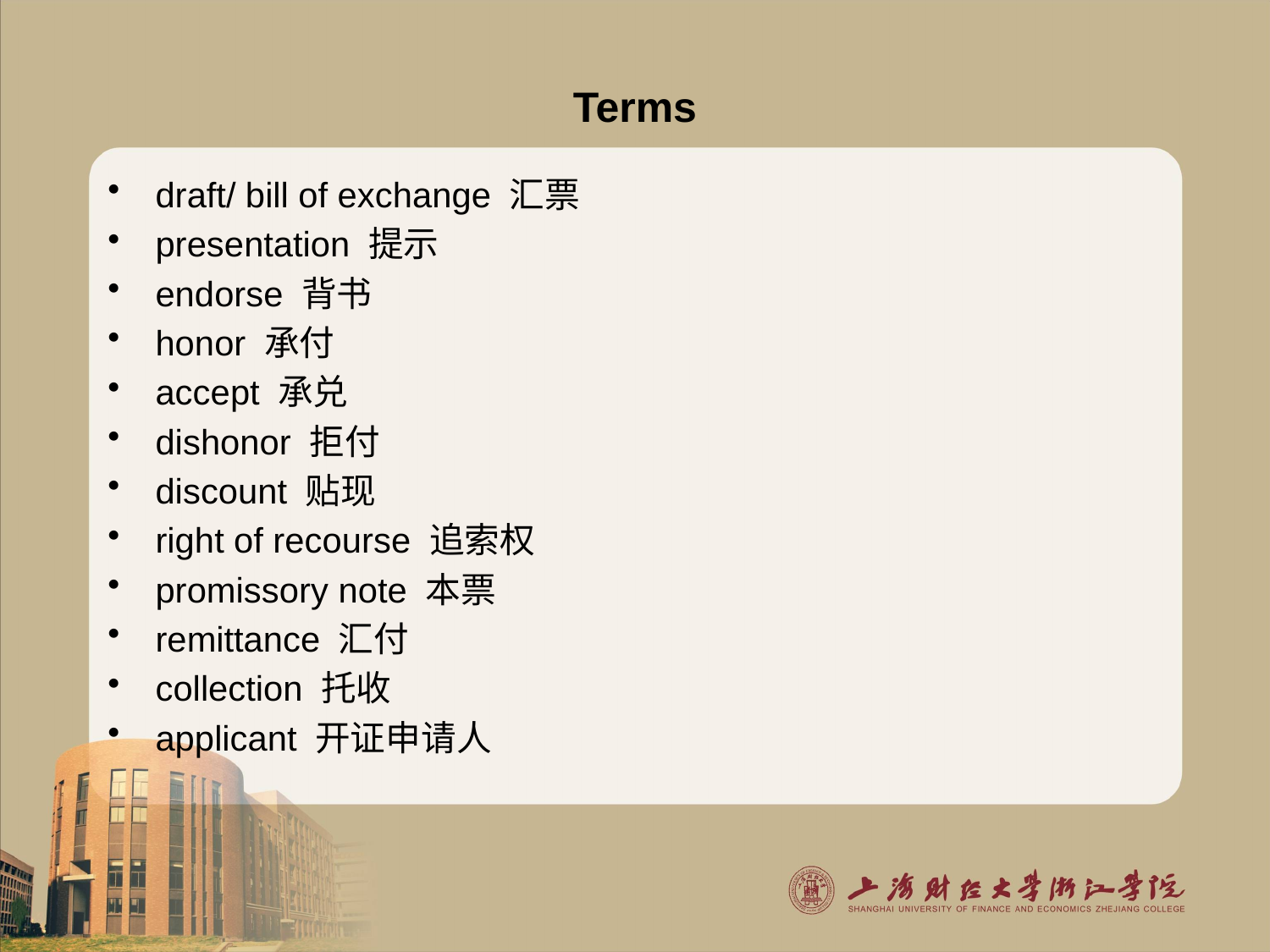

# Terms
draft/ bill of exchange 汇票
presentation 提示
endorse 背书
honor 承付
accept 承兑
dishonor 拒付
discount 贴现
right of recourse 追索权
promissory note 本票
remittance 汇付
collection 托收
applicant 开证申请人